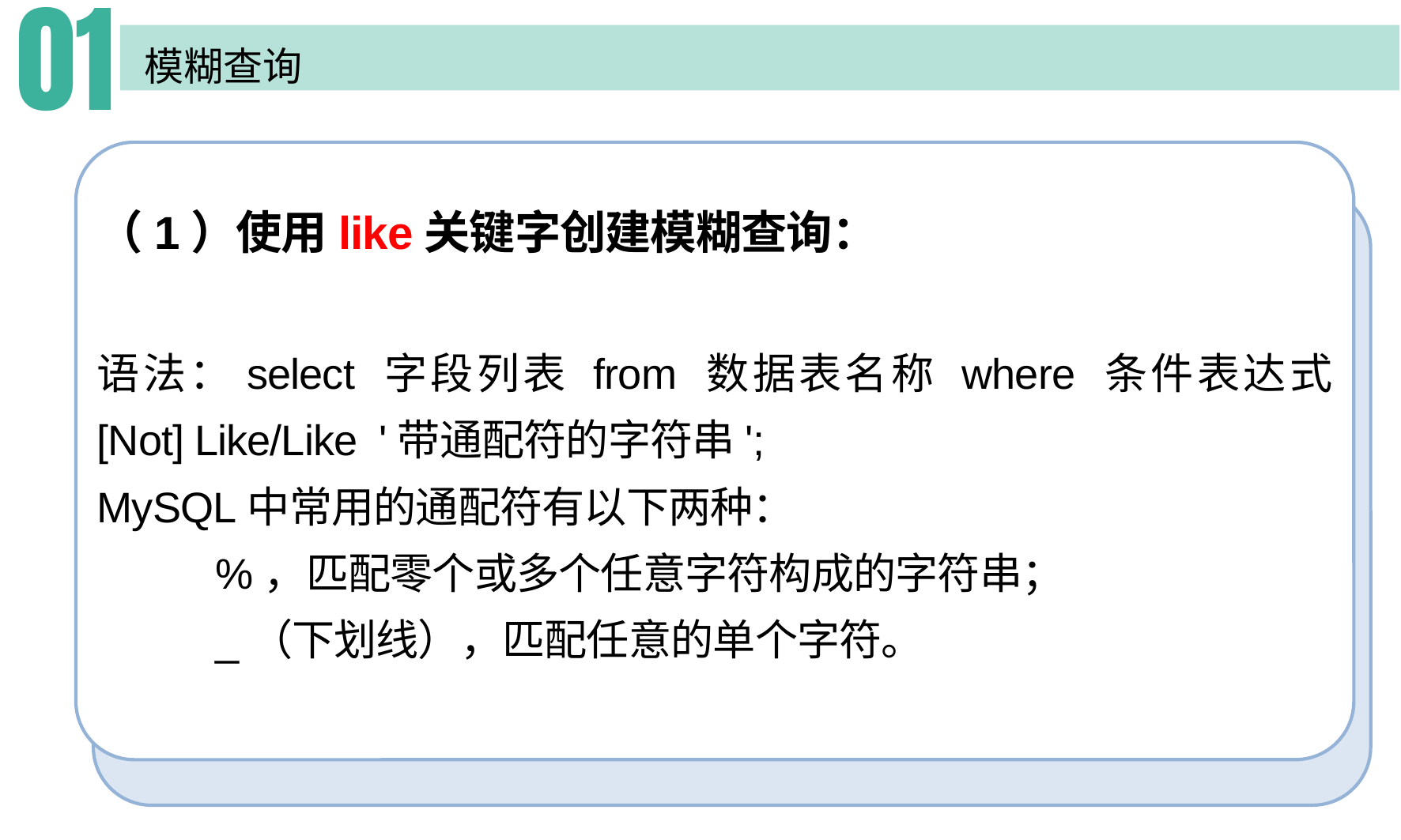

01

模糊查询

（1）使用like关键字创建模糊查询：

语法：select 字段列表 from 数据表名称 where 条件表达式 [Not] Like/Like  '带通配符的字符串';
MySQL中常用的通配符有以下两种：
	%，匹配零个或多个任意字符构成的字符串；
	_（下划线），匹配任意的单个字符。